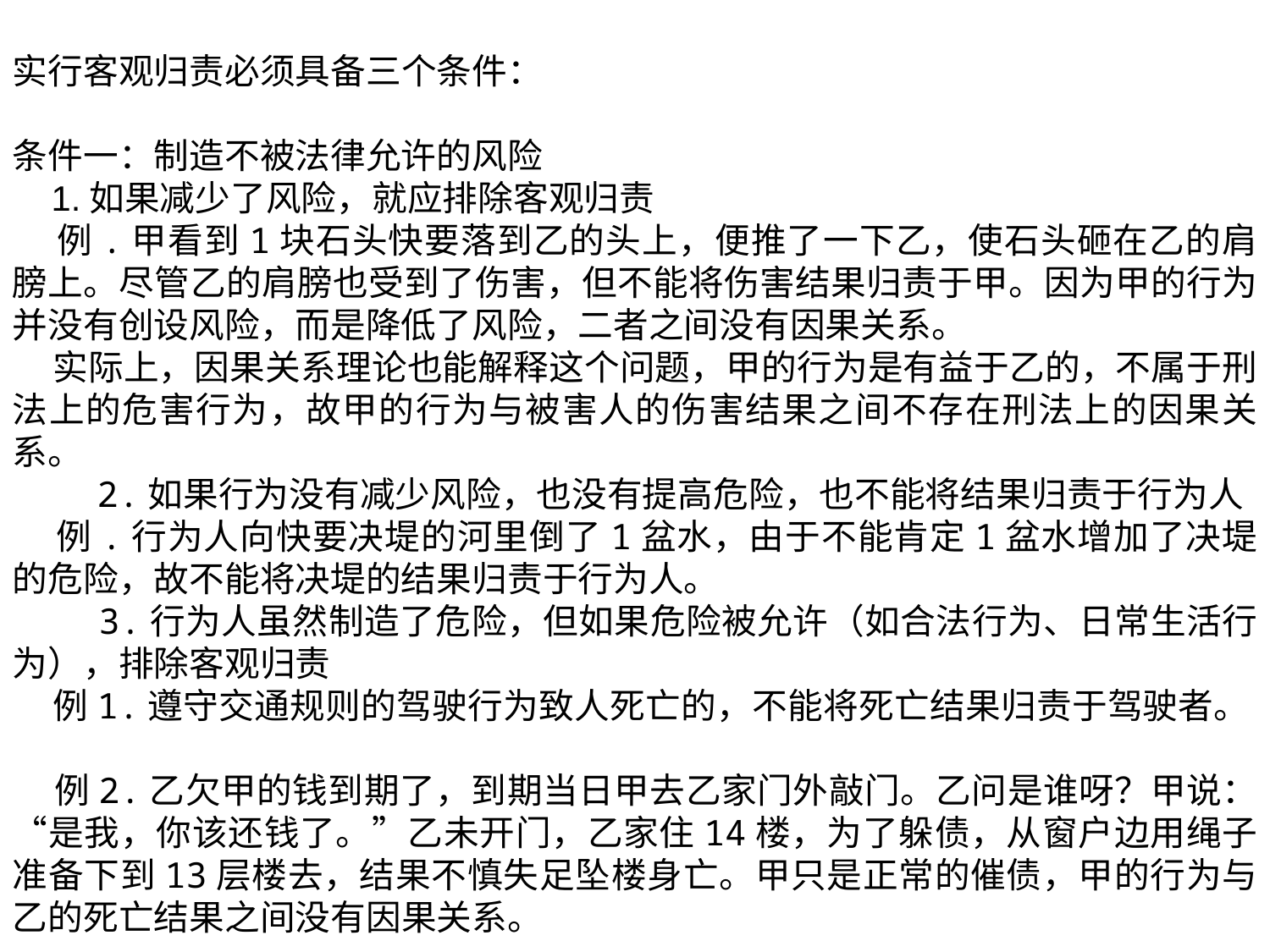

实行客观归责必须具备三个条件：

条件一：制造不被法律允许的风险
    1.如果减少了风险，就应排除客观归责
    例.甲看到1块石头快要落到乙的头上，便推了一下乙，使石头砸在乙的肩膀上。尽管乙的肩膀也受到了伤害，但不能将伤害结果归责于甲。因为甲的行为并没有创设风险，而是降低了风险，二者之间没有因果关系。
    实际上，因果关系理论也能解释这个问题，甲的行为是有益于乙的，不属于刑法上的危害行为，故甲的行为与被害人的伤害结果之间不存在刑法上的因果关系。
    2.如果行为没有减少风险，也没有提高危险，也不能将结果归责于行为人
    例.行为人向快要决堤的河里倒了1盆水，由于不能肯定1盆水增加了决堤的危险，故不能将决堤的结果归责于行为人。
    3.行为人虽然制造了危险，但如果危险被允许（如合法行为、日常生活行为），排除客观归责
    例1.遵守交通规则的驾驶行为致人死亡的，不能将死亡结果归责于驾驶者。
    例2.乙欠甲的钱到期了，到期当日甲去乙家门外敲门。乙问是谁呀？甲说：“是我，你该还钱了。”乙未开门，乙家住14楼，为了躲债，从窗户边用绳子准备下到13层楼去，结果不慎失足坠楼身亡。甲只是正常的催债，甲的行为与乙的死亡结果之间没有因果关系。